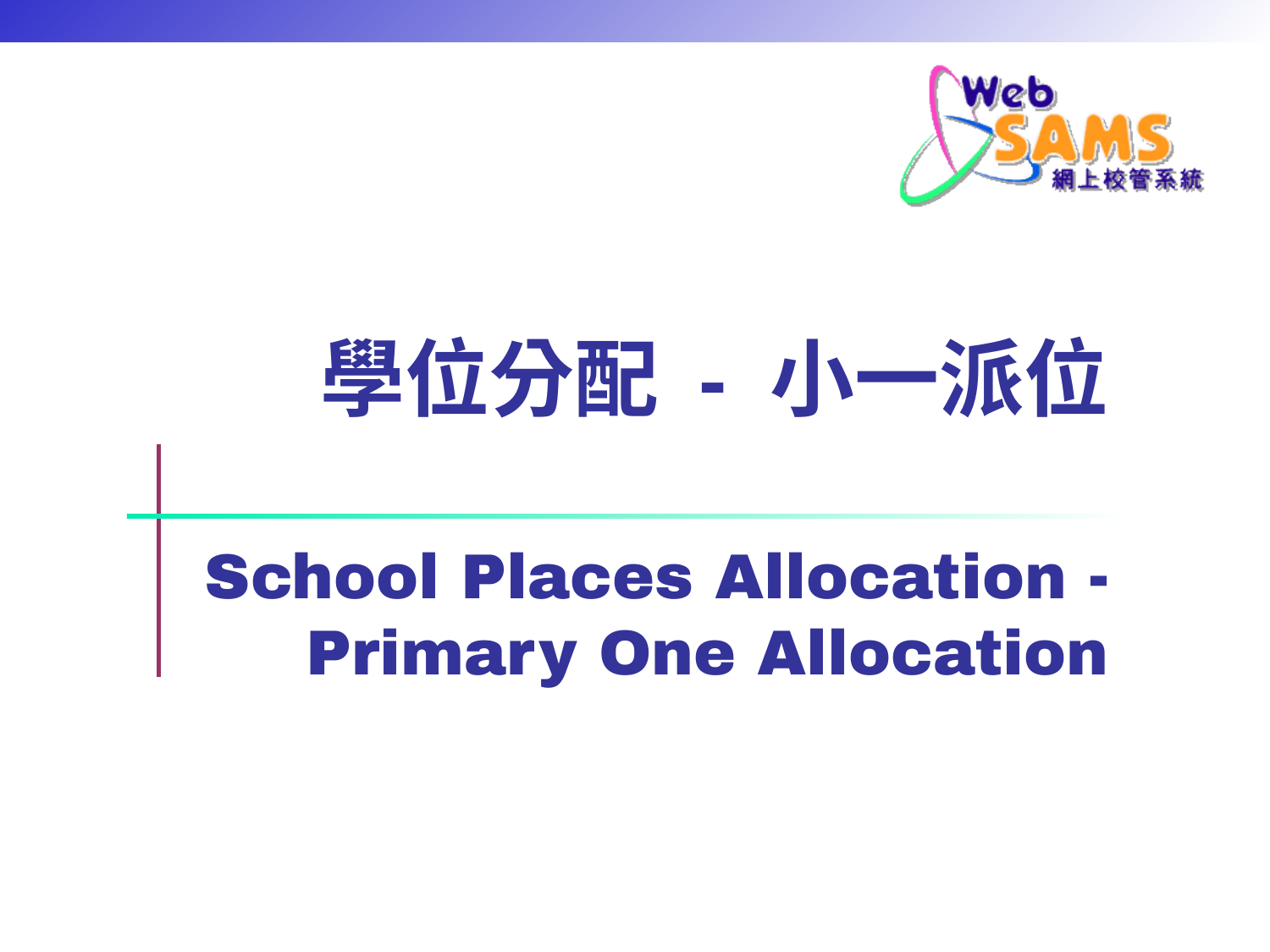

# 學位分配 - 小一派位
School Places Allocation - Primary One Allocation